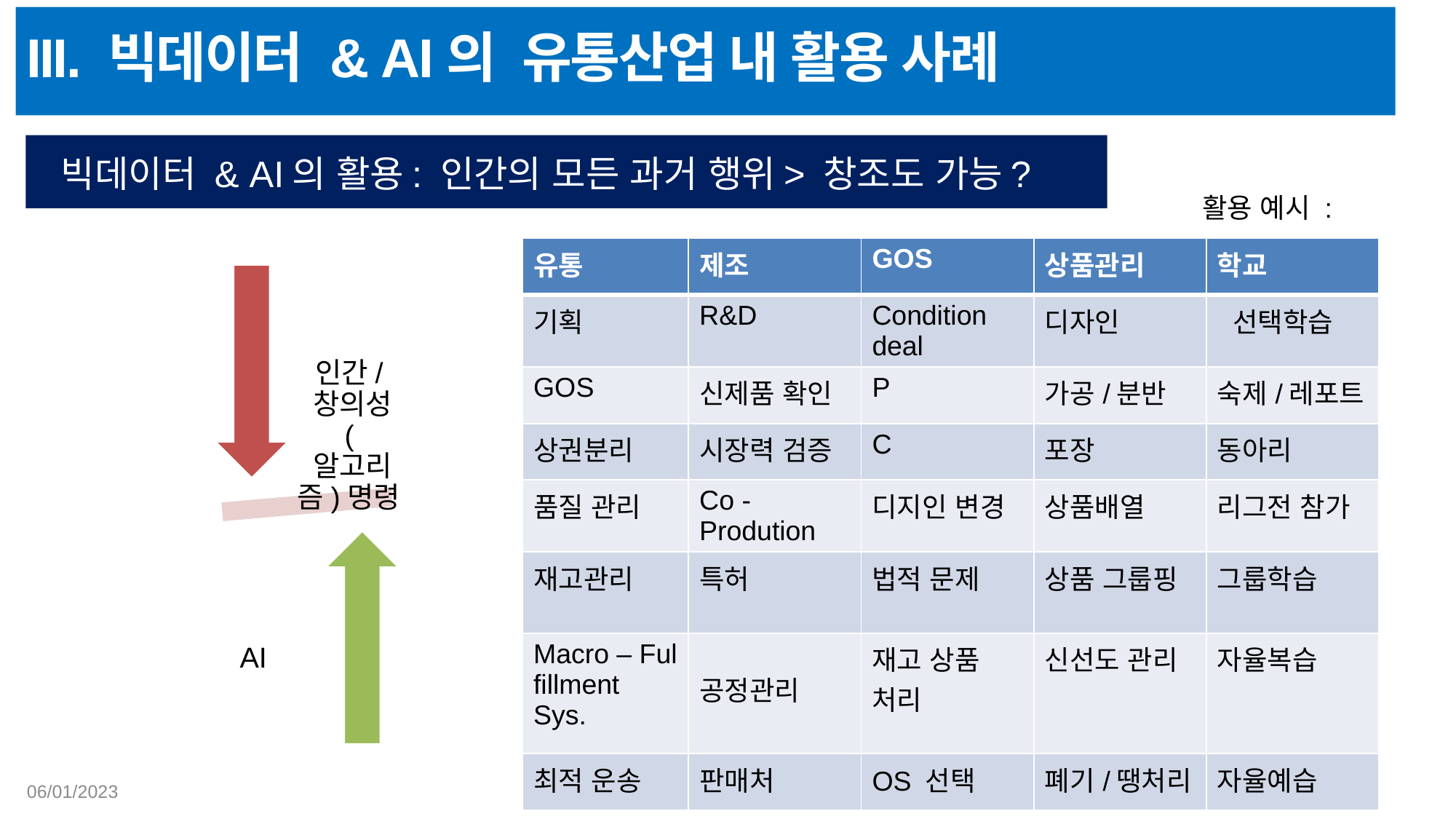

III. 빅데이터 & AI의  유통산업 내 활용 사례
# 빅데이터 & AI의 활용: 인간의 모든 과거 행위> 창조도 가능?
활용 예시 :
인간/창의성 (알고리즘)명령
AI
| 유통 | 제조 | GOS | 상품관리 | 학교 |
| --- | --- | --- | --- | --- |
| 기획 | R&D | Condition deal | 디자인 | 선택학습 |
| GOS | 신제품 확인 | P | 가공/분반 | 숙제/레포트 |
| 상권분리 | 시장력 검증 | C | 포장 | 동아리 |
| 품질 관리 | Co - Prodution | 디지인 변경 | 상품배열 | 리그전 참가 |
| 재고관리 | 특허 | 법적 문제 | 상품 그룹핑 | 그룹학습 |
| Macro – Ful fillment Sys. | 공정관리 | 재고 상품 처리 | 신선도 관리 | 자율복습 |
| 최적 운송 | 판매처 | OS 선택 | 폐기/땡처리 | 자율예습 |
06/01/2023